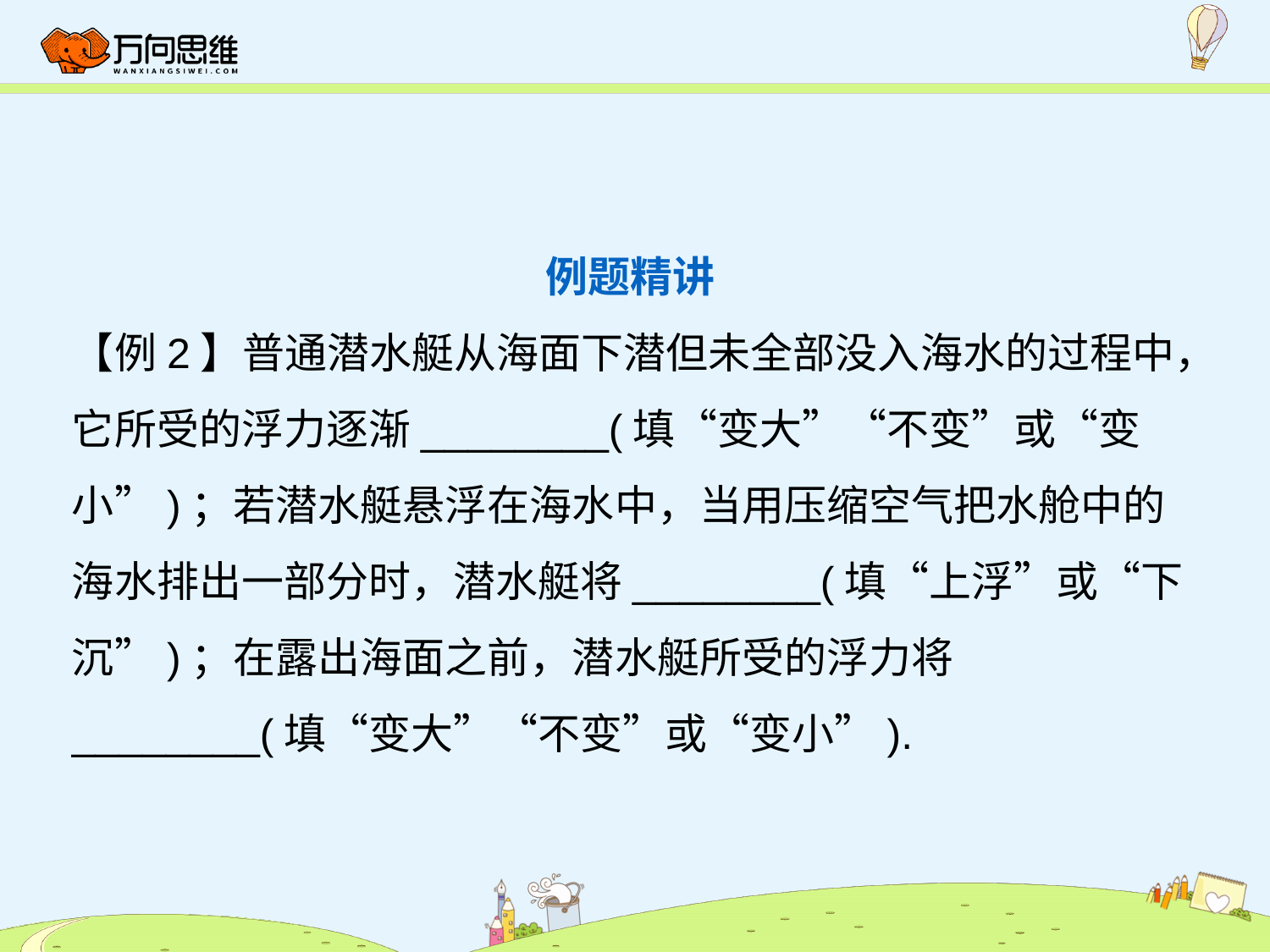

例题精讲
【例2】普通潜水艇从海面下潜但未全部没入海水的过程中，它所受的浮力逐渐________(填“变大”“不变”或“变小”)；若潜水艇悬浮在海水中，当用压缩空气把水舱中的海水排出一部分时，潜水艇将________(填“上浮”或“下沉”)；在露出海面之前，潜水艇所受的浮力将________(填“变大”“不变”或“变小”).